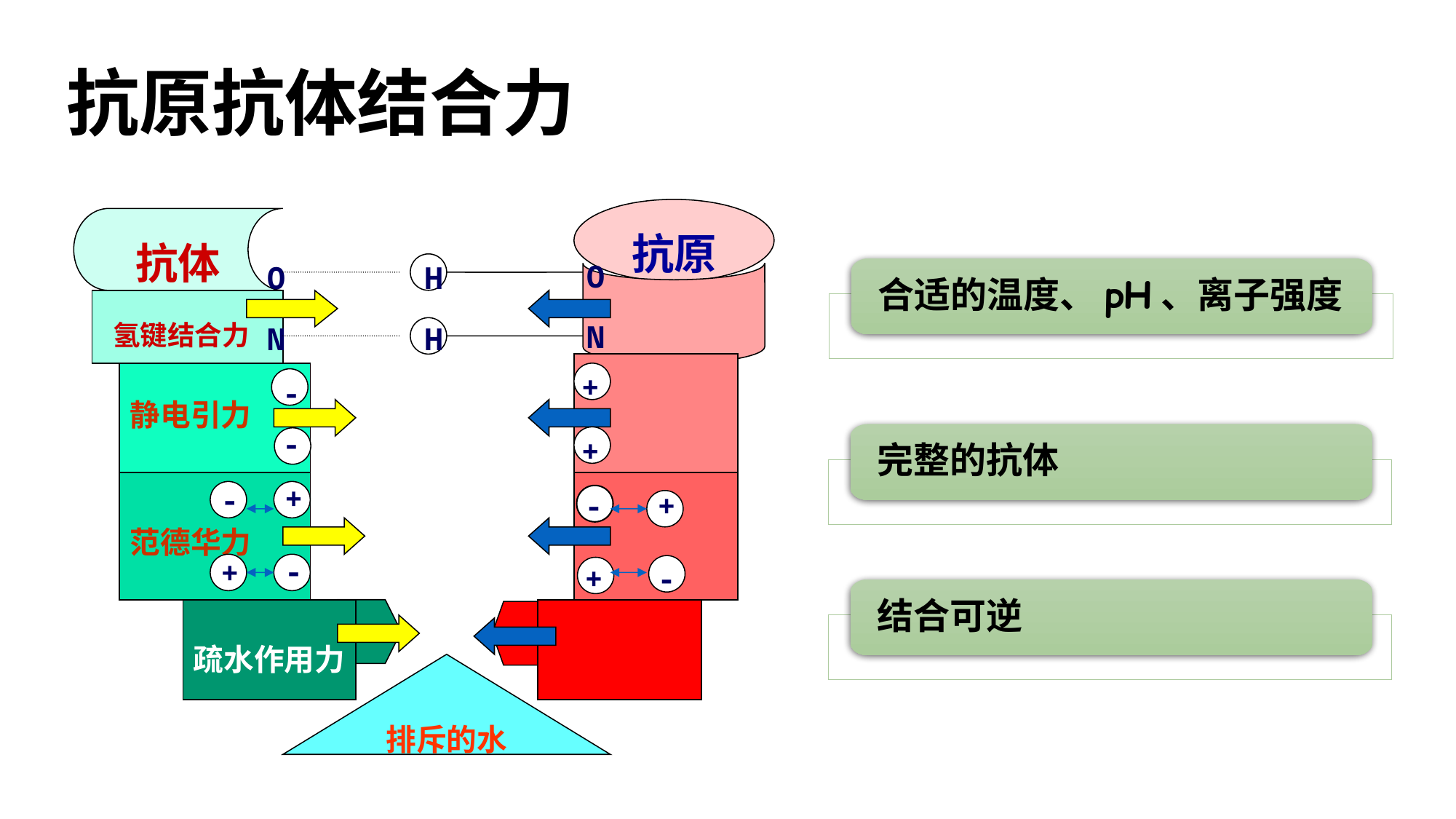

抗原抗体结合力
抗原
抗体

O
N
O
N
H
H

合适的温度、pH、离子强度

氢键结合力

+
+
-
-

静电引力

完整的抗体

+

-
-

+

-

+
+

-

范德华力

结合可逆

疏水作用力

排斥的水